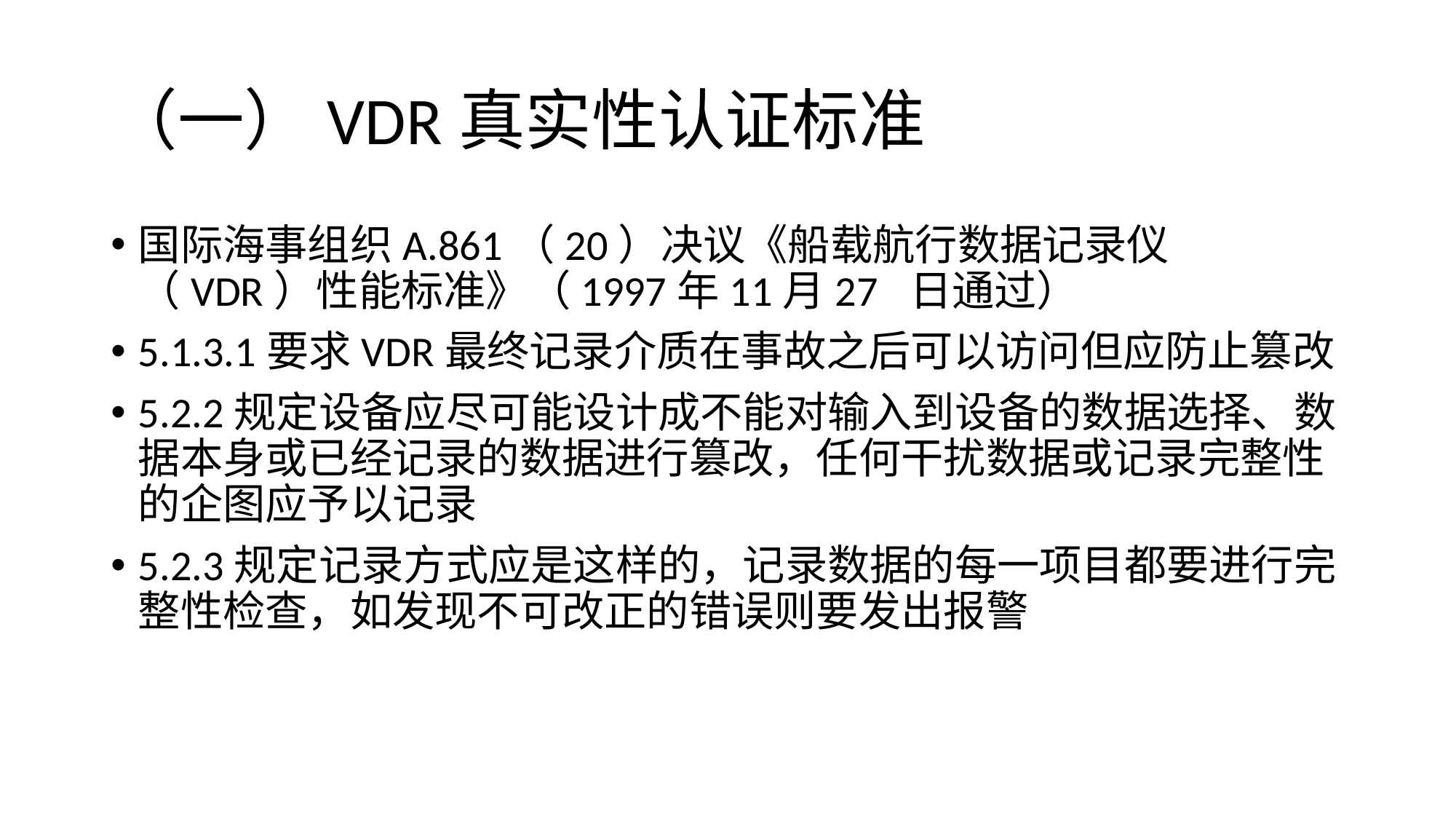

# （一）VDR真实性认证标准
国际海事组织A.861（20）决议《船载航行数据记录仪（VDR）性能标准》（1997年11月27 日通过）
5.1.3.1要求VDR最终记录介质在事故之后可以访问但应防止篡改
5.2.2规定设备应尽可能设计成不能对输入到设备的数据选择、数据本身或已经记录的数据进行篡改，任何干扰数据或记录完整性的企图应予以记录
5.2.3规定记录方式应是这样的，记录数据的每一项目都要进行完整性检查，如发现不可改正的错误则要发出报警